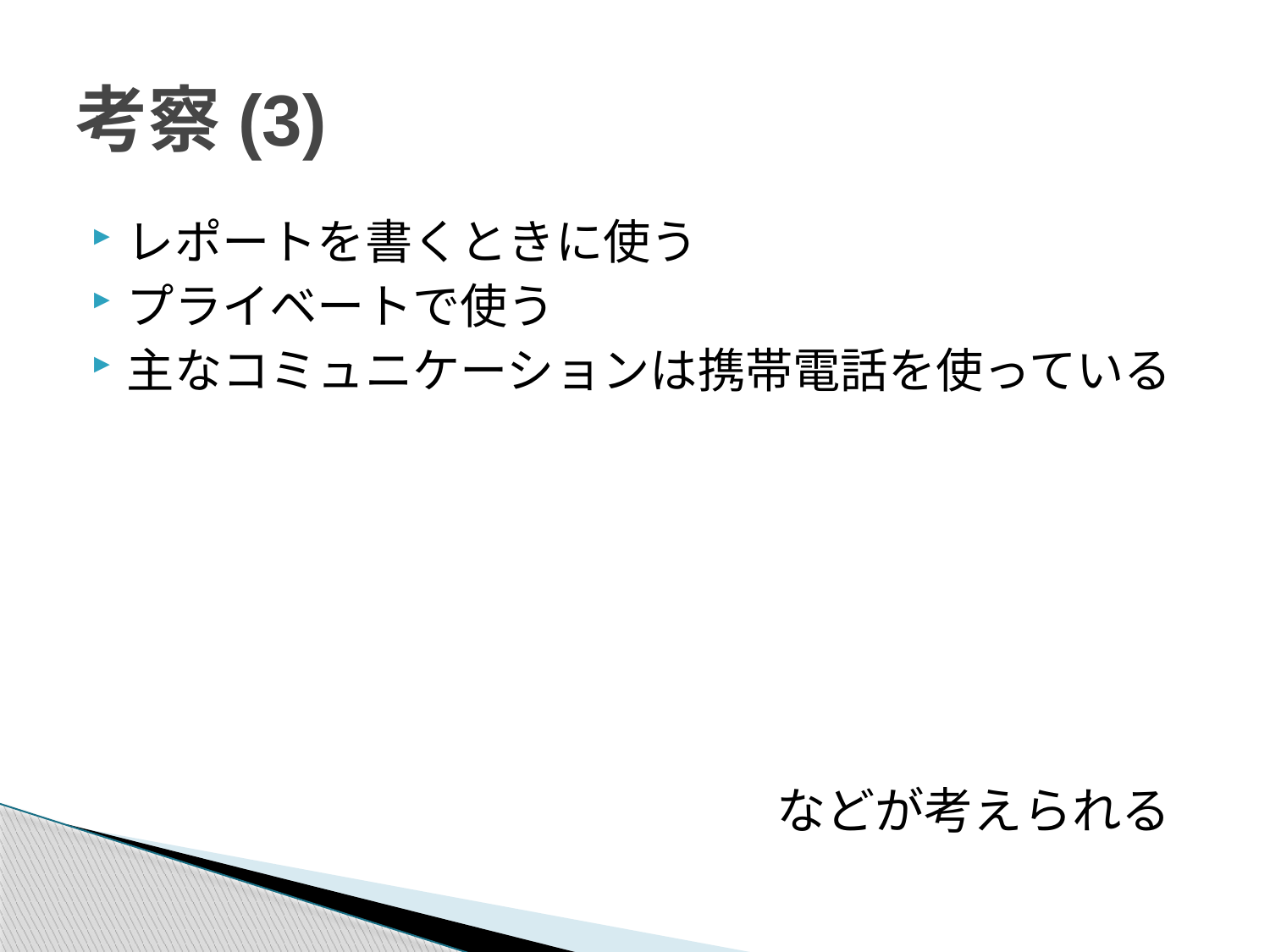

# 考察(3)
レポートを書くときに使う
プライベートで使う
主なコミュニケーションは携帯電話を使っている

などが考えられる